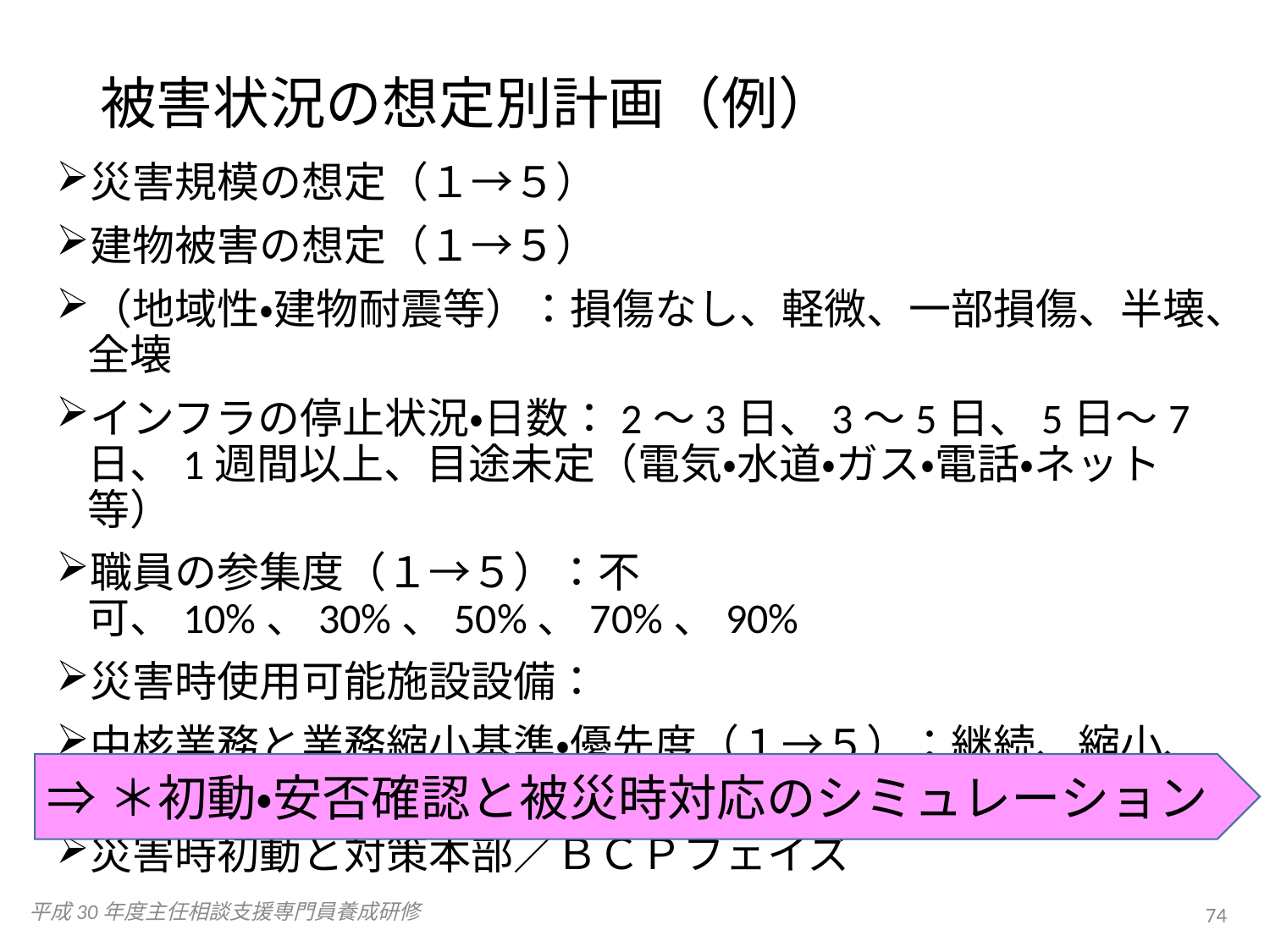

# 被害状況の想定別計画（例）
災害規模の想定（１→５）
建物被害の想定（１→５）
（地域性・建物耐震等）：損傷なし、軽微、一部損傷、半壊、全壊
インフラの停止状況・日数：2～3日、3～5日、5日～7日、1週間以上、目途未定（電気・水道・ガス・電話・ネット等）
職員の参集度（１→５）：不可、10%、30%、50%、70%、90%
災害時使用可能施設設備：
中核業務と業務縮小基準・優先度（１→５）：継続、縮小、休止
災害時初動と対策本部／ＢＣＰフェイズ

⇒＊初動・安否確認と被災時対応のシミュレーション
平成30年度主任相談支援専門員養成研修
74